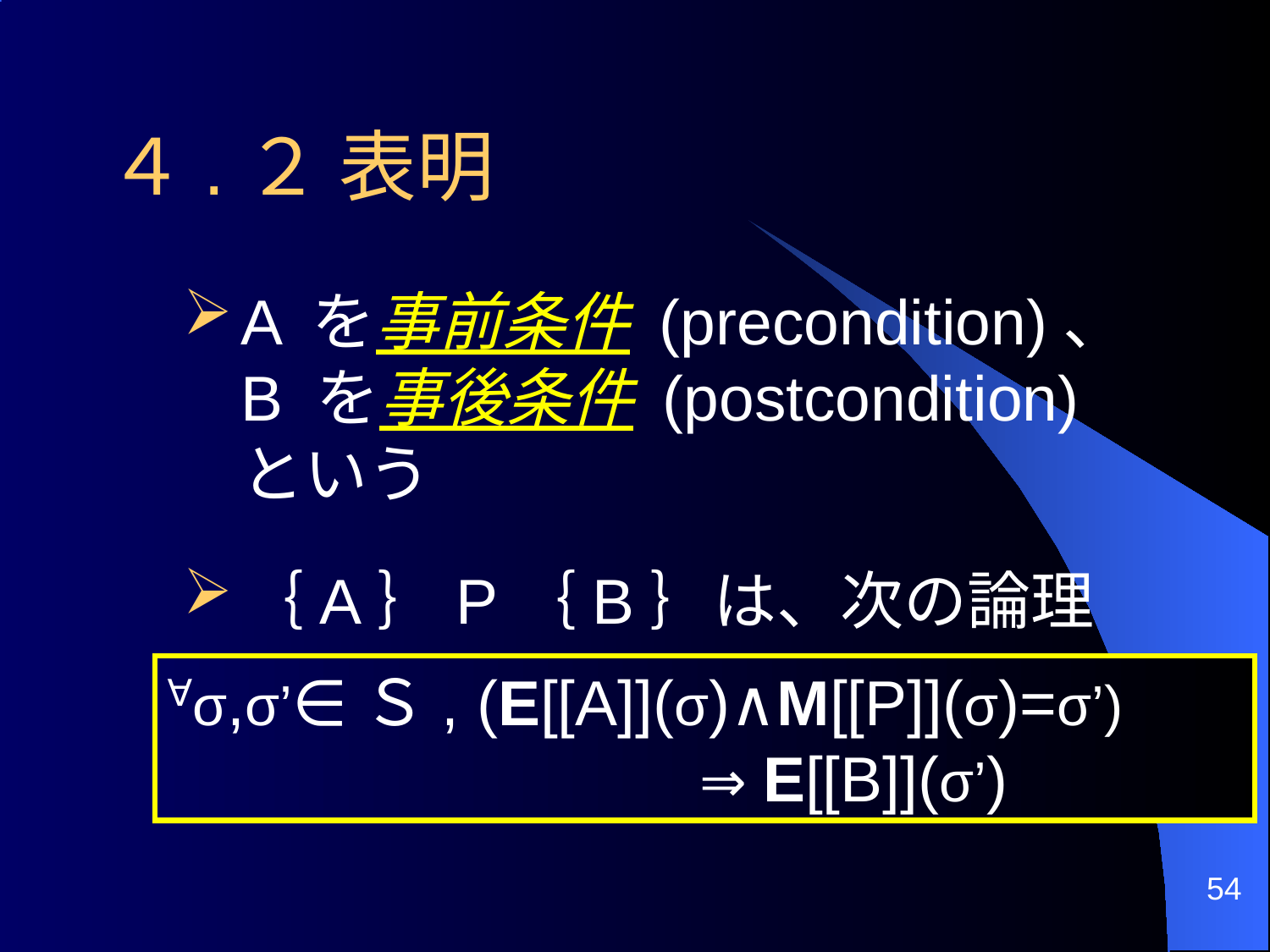

# ４.２ 表明
A を事前条件 (precondition)、
B を事後条件 (postcondition)
という
｛A｝P｛B｝は、次の論理式と等価
∀σ,σ’∈Ｓ, (E[[A]](σ)∧M[[P]](σ)=σ’)
                                  ⇒ E[[B]](σ’)
54